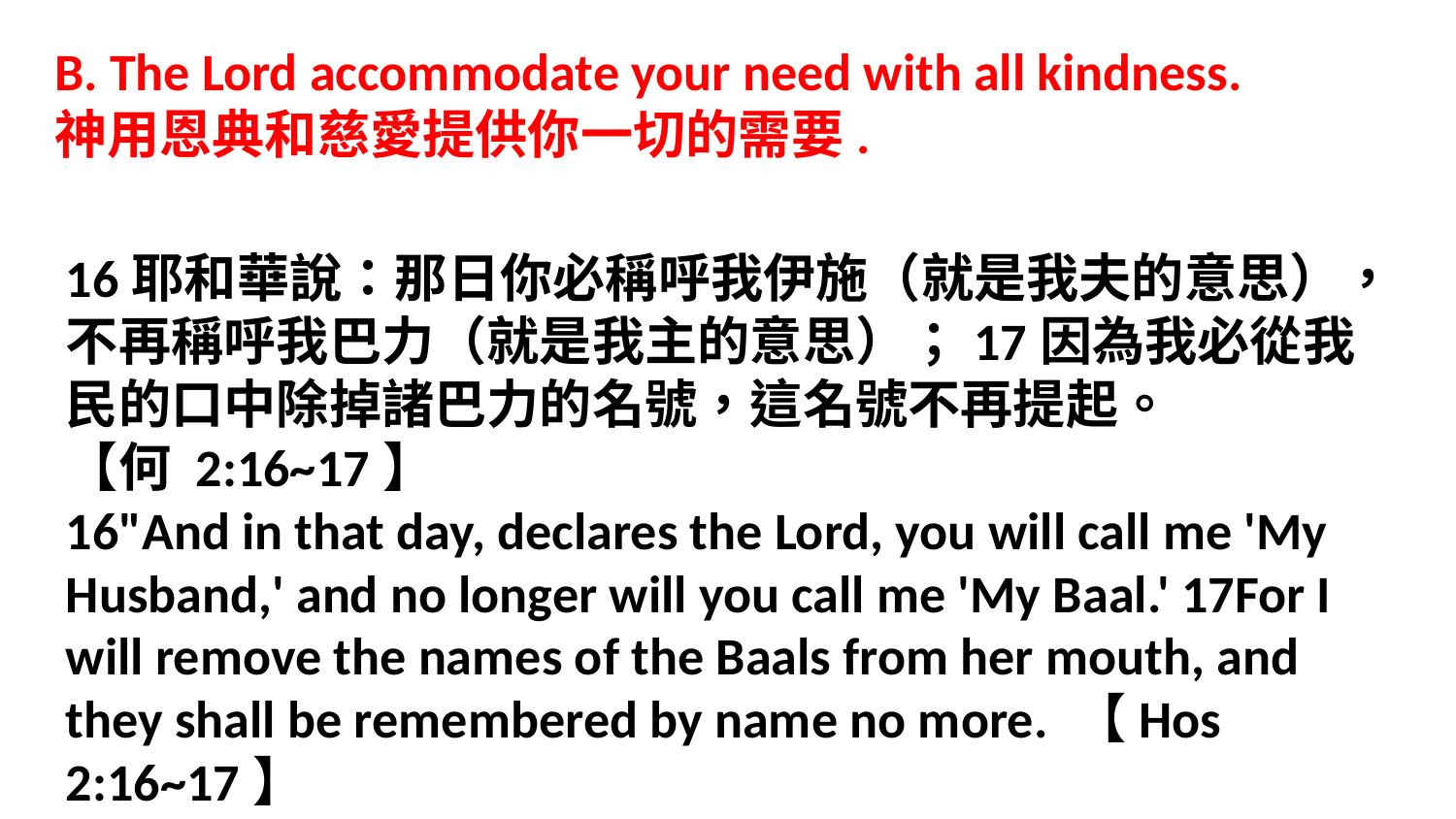

B. The Lord accommodate your need with all kindness.
神用恩典和慈愛提供你一切的需要.
16耶和華說：那日你必稱呼我伊施（就是我夫的意思），不再稱呼我巴力（就是我主的意思）；17因為我必從我民的口中除掉諸巴力的名號，這名號不再提起。
【何 2:16~17】
16"And in that day, declares the Lord, you will call me 'My Husband,' and no longer will you call me 'My Baal.' 17For I will remove the names of the Baals from her mouth, and they shall be remembered by name no more. 【Hos 2:16~17】